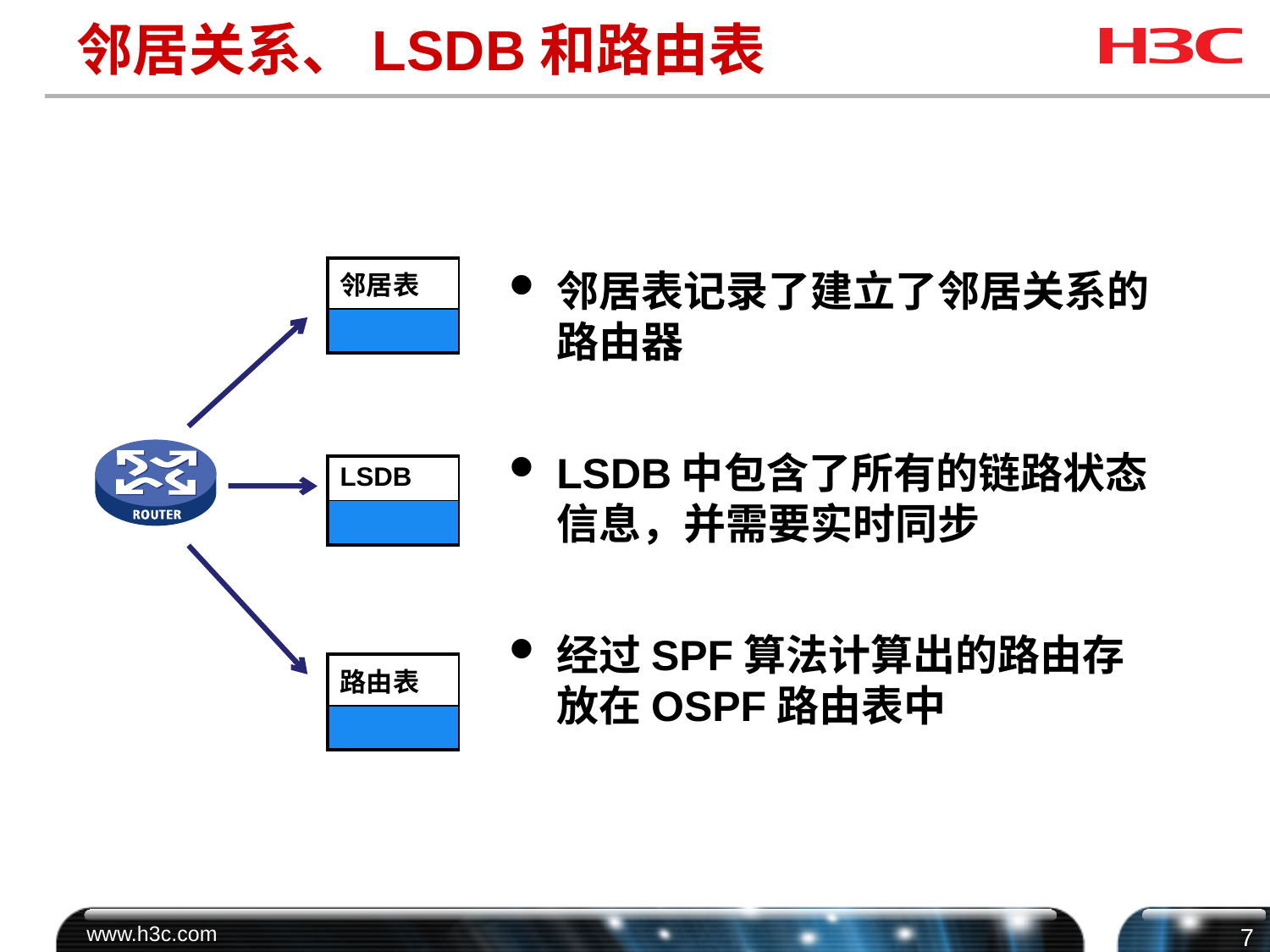

# 邻居关系、LSDB和路由表
| 邻居表 |
| --- |
|  |
邻居表记录了建立了邻居关系的路由器

LSDB中包含了所有的链路状态信息，并需要实时同步

经过SPF算法计算出的路由存放在OSPF路由表中

| LSDB |
| --- |
|  |
| 路由表 |
| --- |
|  |